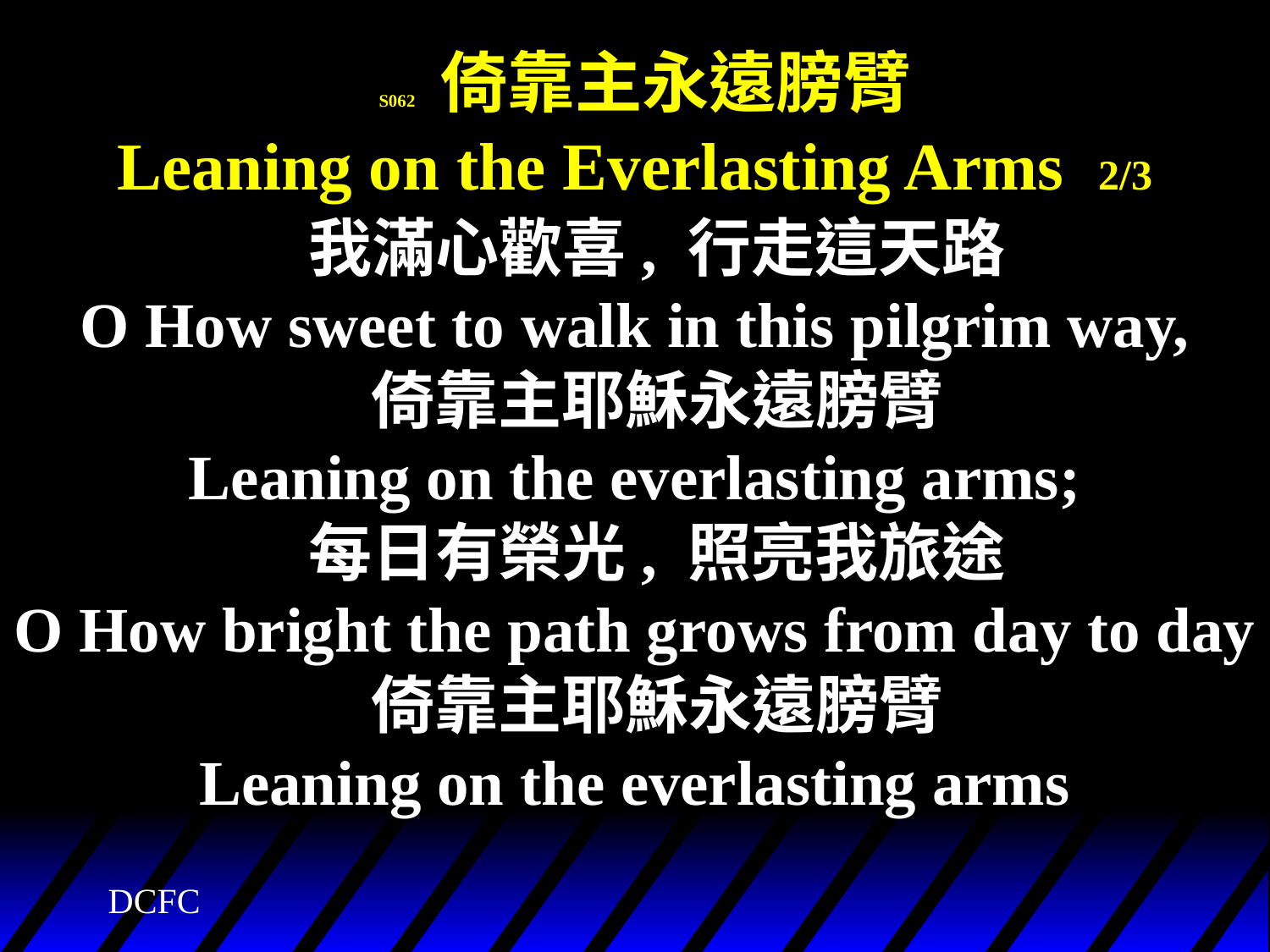

# S062    倚靠主永遠膀臂 Leaning on the Everlasting Arms  2/3
  我滿心歡喜, 行走這天路
O How sweet to walk in this pilgrim way,
  倚靠主耶穌永遠膀臂
Leaning on the everlasting arms;
  每日有榮光, 照亮我旅途
O How bright the path grows from day to day
  倚靠主耶穌永遠膀臂
Leaning on the everlasting arms

DCFC